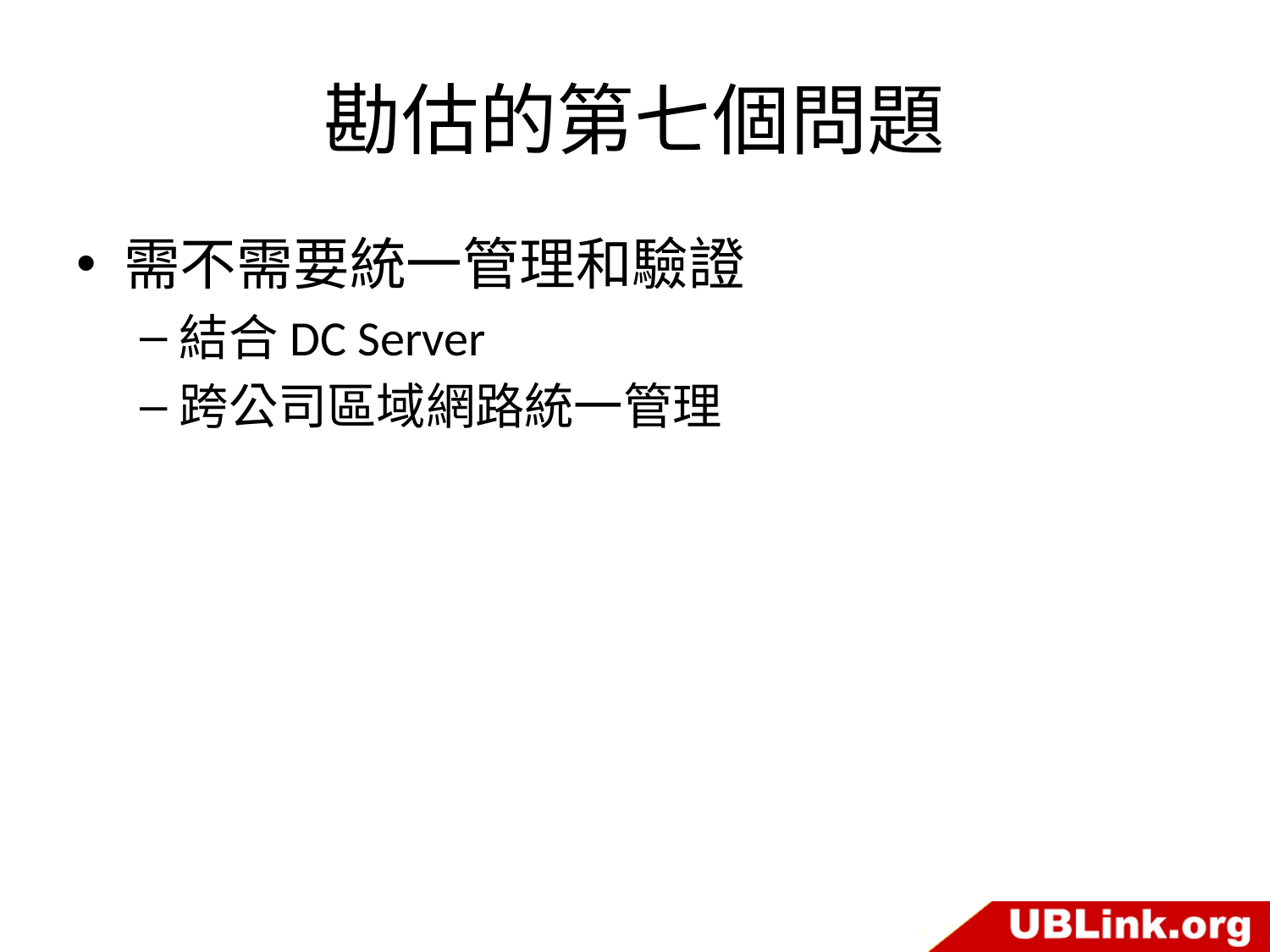

# 勘估的第七個問題
需不需要統一管理和驗證
結合DC Server
跨公司區域網路統一管理